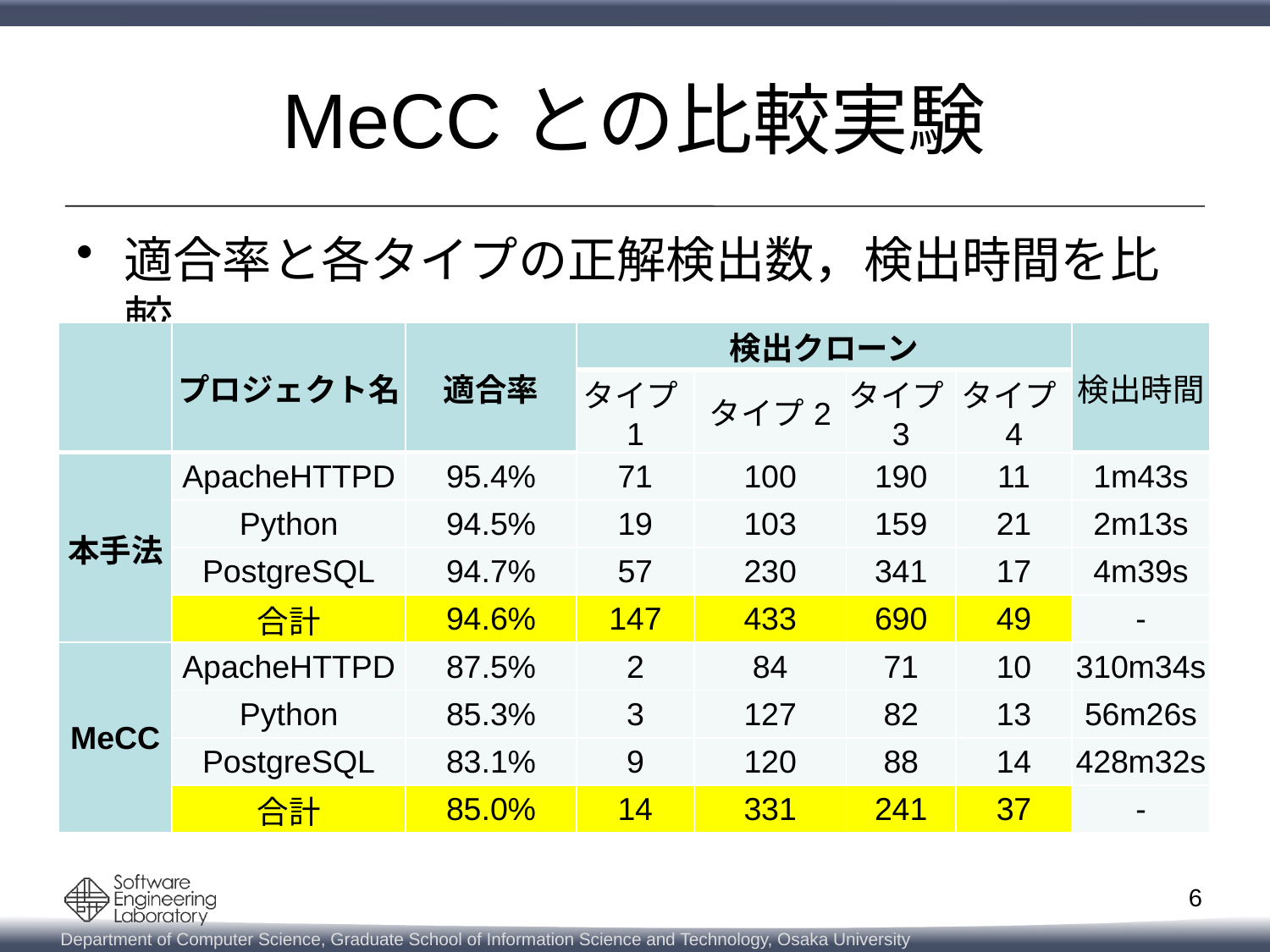

# MeCCとの比較実験
適合率と各タイプの正解検出数，検出時間を比較
|  | プロジェクト名 | 適合率 | 検出クローン |  |  |  | 検出時間 |
| --- | --- | --- | --- | --- | --- | --- | --- |
|  |  |  | タイプ1 | タイプ2 | タイプ3 | タイプ4 |  |
| 本手法 | ApacheHTTPD | 95.4% | 71 | 100 | 190 | 11 | 1m43s |
|  | Python | 94.5% | 19 | 103 | 159 | 21 | 2m13s |
|  | PostgreSQL | 94.7% | 57 | 230 | 341 | 17 | 4m39s |
|  | 合計 | 94.6% | 147 | 433 | 690 | 49 | - |
| MeCC | ApacheHTTPD | 87.5% | 2 | 84 | 71 | 10 | 310m34s |
|  | Python | 85.3% | 3 | 127 | 82 | 13 | 56m26s |
|  | PostgreSQL | 83.1% | 9 | 120 | 88 | 14 | 428m32s |
|  | 合計 | 85.0% | 14 | 331 | 241 | 37 | - |
6